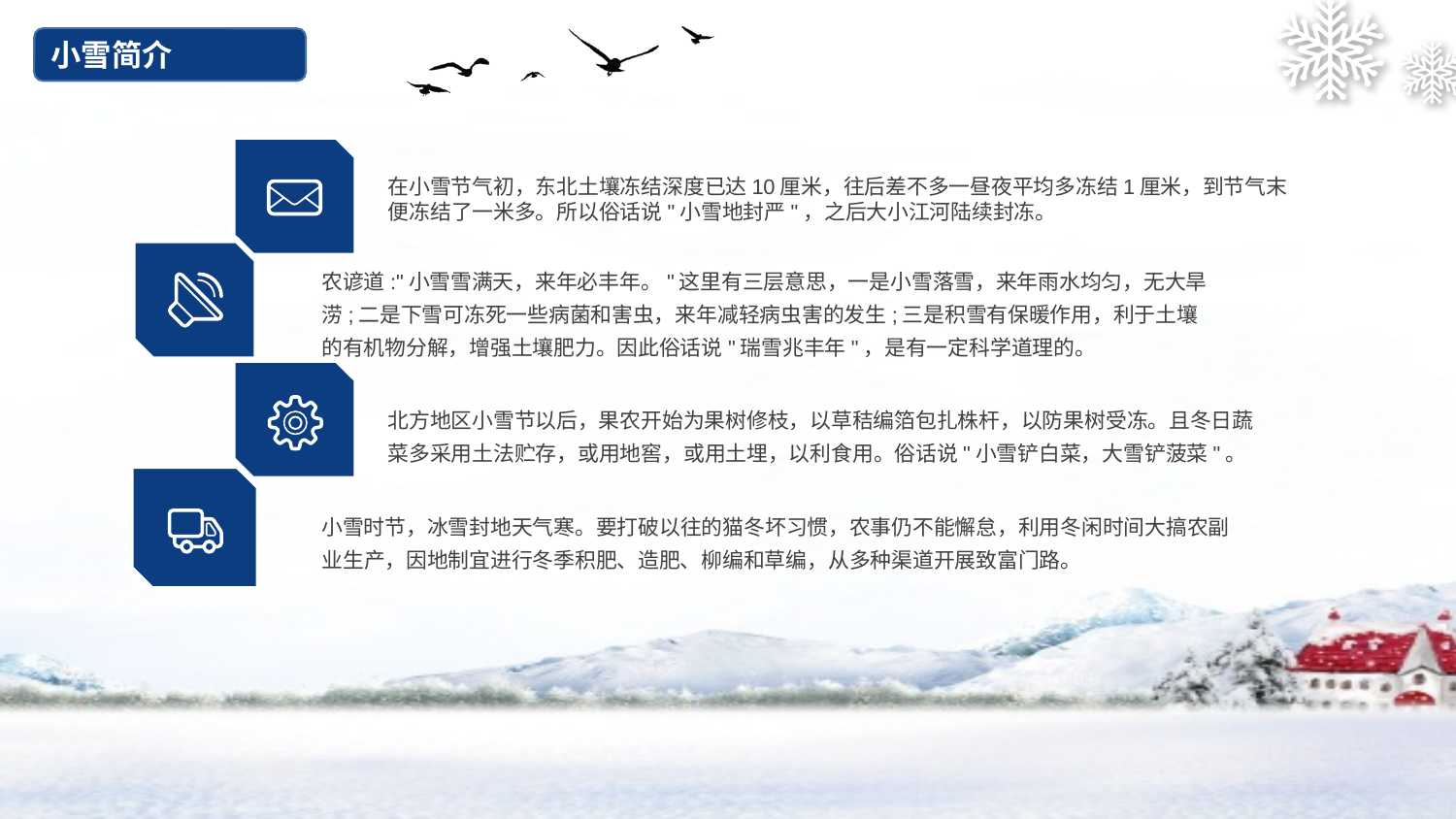

小雪简介

在小雪节气初，东北土壤冻结深度已达10厘米，往后差不多一昼夜平均多冻结1厘米，到节气末便冻结了一米多。所以俗话说"小雪地封严"，之后大小江河陆续封冻。

农谚道:"小雪雪满天，来年必丰年。"这里有三层意思，一是小雪落雪，来年雨水均匀，无大旱涝;二是下雪可冻死一些病菌和害虫，来年减轻病虫害的发生;三是积雪有保暖作用，利于土壤的有机物分解，增强土壤肥力。因此俗话说"瑞雪兆丰年"，是有一定科学道理的。

北方地区小雪节以后，果农开始为果树修枝，以草秸编箔包扎株杆，以防果树受冻。且冬日蔬菜多采用土法贮存，或用地窖，或用土埋，以利食用。俗话说"小雪铲白菜，大雪铲菠菜"。

小雪时节，冰雪封地天气寒。要打破以往的猫冬坏习惯，农事仍不能懈怠，利用冬闲时间大搞农副业生产，因地制宜进行冬季积肥、造肥、柳编和草编，从多种渠道开展致富门路。